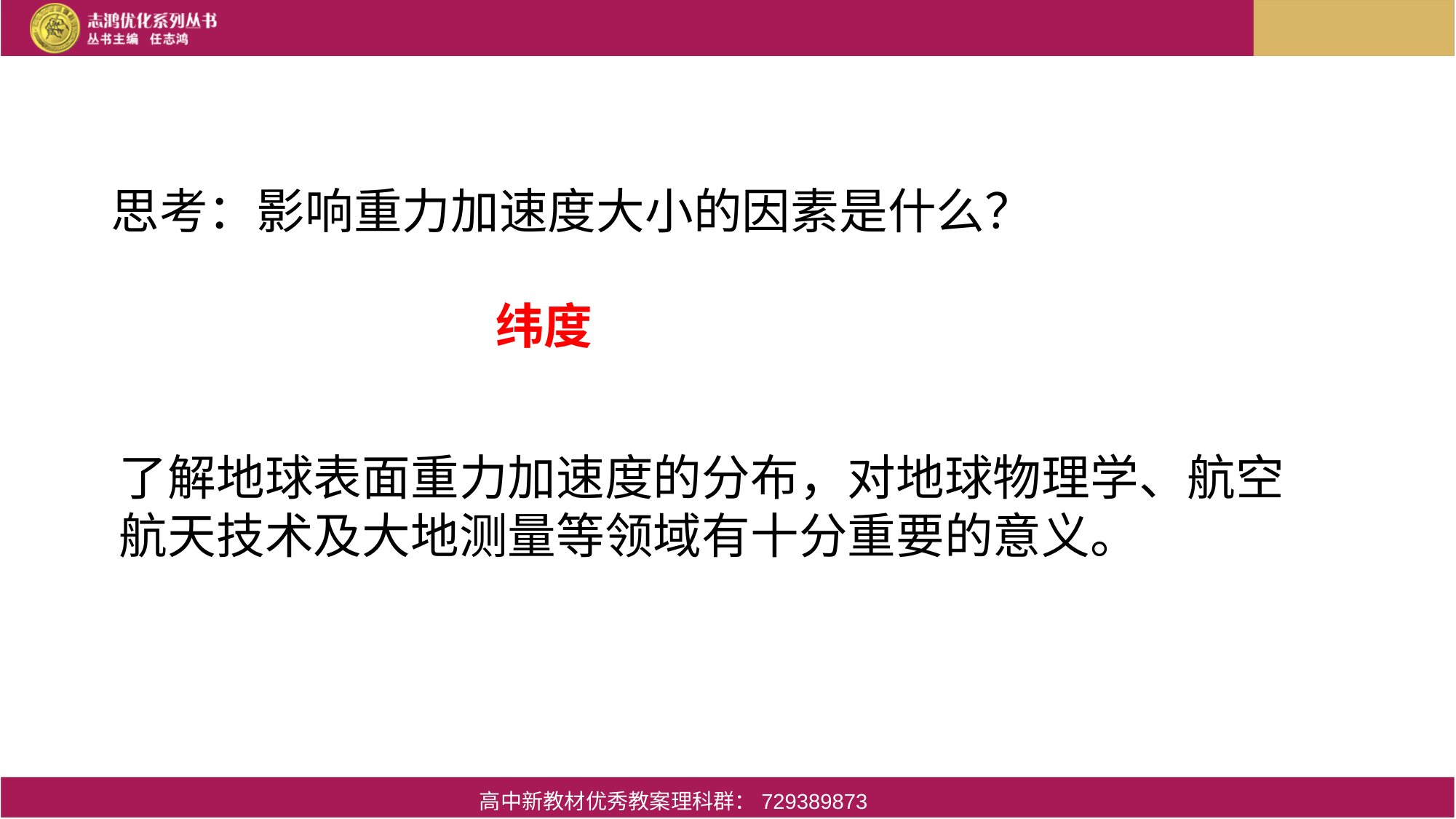

思考：影响重力加速度大小的因素是什么？
纬度
了解地球表面重力加速度的分布，对地球物理学、航空航天技术及大地测量等领域有十分重要的意义。